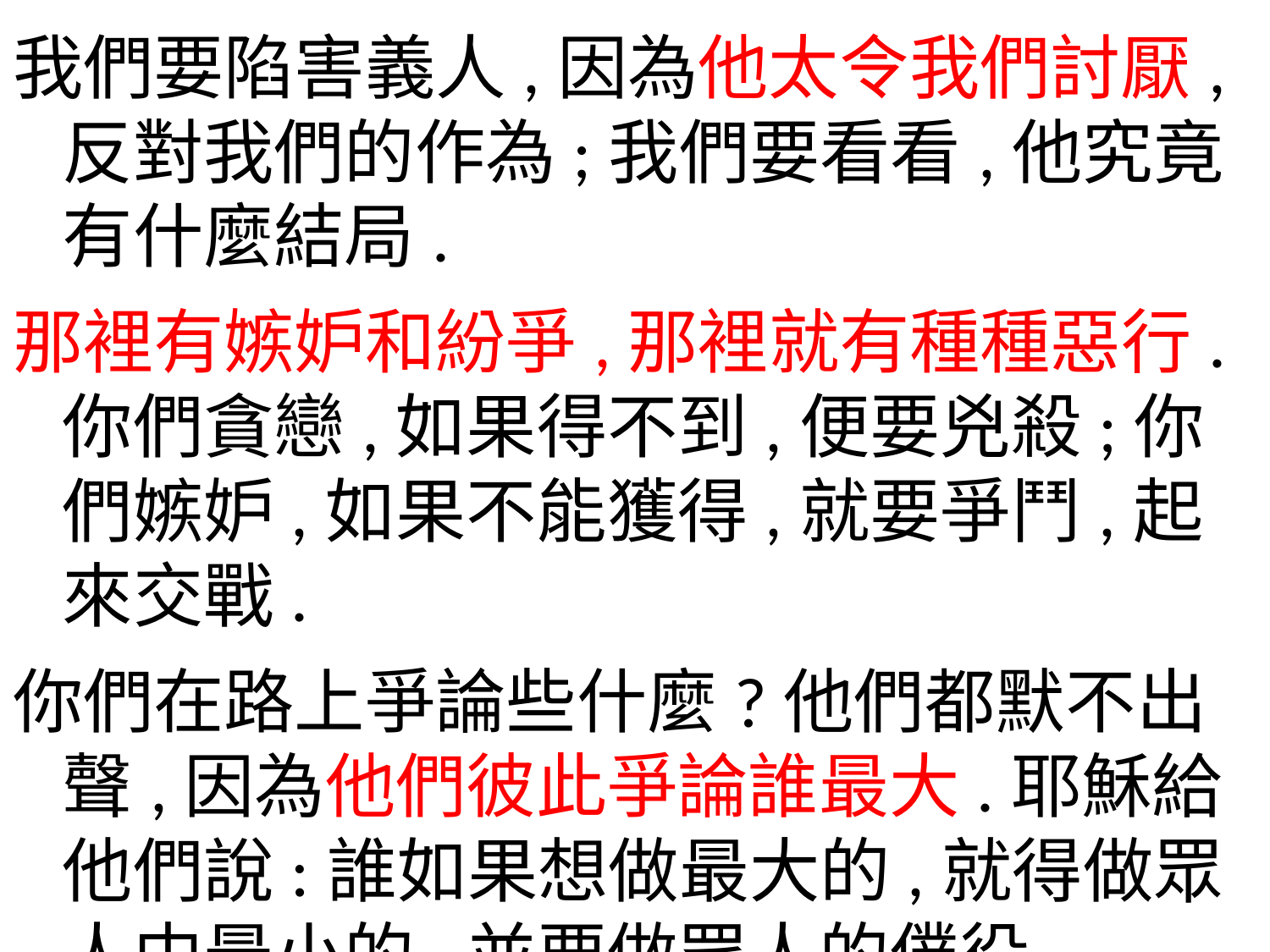

我們要陷害義人,因為他太令我們討厭,反對我們的作為;我們要看看,他究竟有什麼結局.
那裡有嫉妒和紛爭,那裡就有種種惡行.你們貪戀,如果得不到,便要兇殺;你們嫉妒,如果不能獲得,就要爭鬥,起來交戰.
你們在路上爭論些什麼?他們都默不出聲,因為他們彼此爭論誰最大.耶穌給他們說:誰如果想做最大的,就得做眾人中最小的,並要做眾人的僕役.